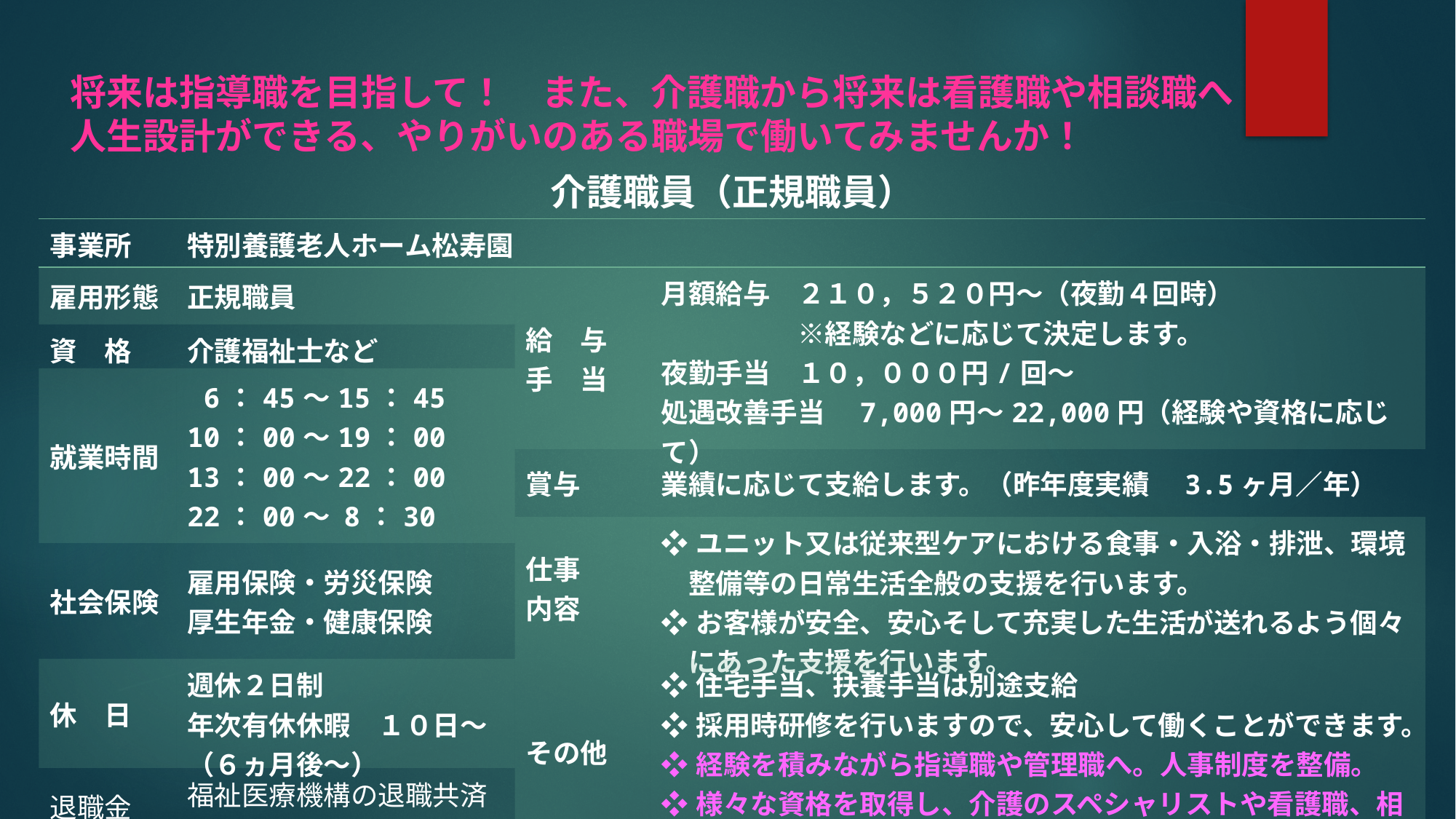

将来は指導職を目指して！　また、介護職から将来は看護職や相談職へ
人生設計ができる、やりがいのある職場で働いてみませんか！
介護職員（正規職員）
| 事業所 | 特別養護老人ホーム松寿園 |  |  |
| --- | --- | --- | --- |
| 雇用形態 | 正規職員 | 給　与 手　当 | 月額給与　２１０，５２０円～（夜勤４回時） 　　　　　※経験などに応じて決定します。 夜勤手当　１０，０００円/回～ 処遇改善手当　7,000円～22,000円（経験や資格に応じて） |
| 資　格 | 介護福祉士など |  |  |
| 就業時間 | 6：45～15：45 10：00～19：00 13：00～22：00 22：00～ 8：30 |  |  |
|  |  | 賞与 | 業績に応じて支給します。（昨年度実績　3.5ヶ月／年） |
|  |  | 仕事 内容 | ❖ユニット又は従来型ケアにおける食事・入浴・排泄、環境 　整備等の日常生活全般の支援を行います。 ❖お客様が安全、安心そして充実した生活が送れるよう個々 　にあった支援を行います。 |
| 社会保険 | 雇用保険・労災保険 厚生年金・健康保険 |  |  |
| 休　日 | 週休２日制 年次有休休暇　１０日～（６ヵ月後～） | その他 | ❖住宅手当、扶養手当は別途支給 ❖採用時研修を行いますので、安心して働くことができます。 ❖経験を積みながら指導職や管理職へ。人事制度を整備。 ❖様々な資格を取得し、介護のスペシャリストや看護職、相 　談員など未来の自分が展望ができます。 |
| 退職金 | 福祉医療機構の退職共済へ加入しています。 |  |  |